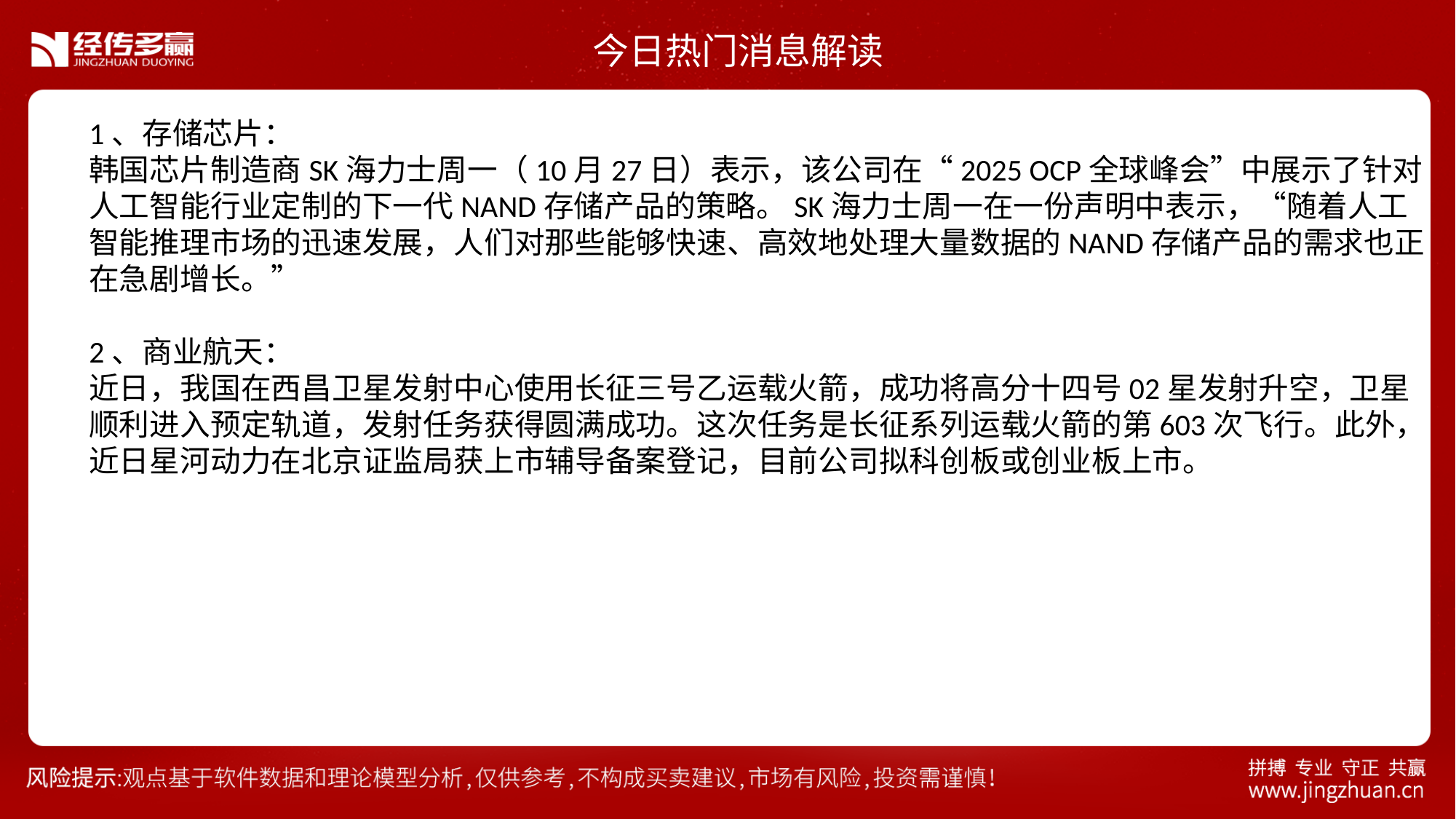

今日热门消息解读
1、存储芯片：
韩国芯片制造商SK海力士周一（10月27日）表示，该公司在“2025 OCP全球峰会”中展示了针对人工智能行业定制的下一代NAND存储产品的策略。SK海力士周一在一份声明中表示，“随着人工智能推理市场的迅速发展，人们对那些能够快速、高效地处理大量数据的NAND存储产品的需求也正在急剧增长。”

2、商业航天：
近日，我国在西昌卫星发射中心使用长征三号乙运载火箭，成功将高分十四号02星发射升空，卫星顺利进入预定轨道，发射任务获得圆满成功。这次任务是长征系列运载火箭的第603次飞行。此外，近日星河动力在北京证监局获上市辅导备案登记，目前公司拟科创板或创业板上市。